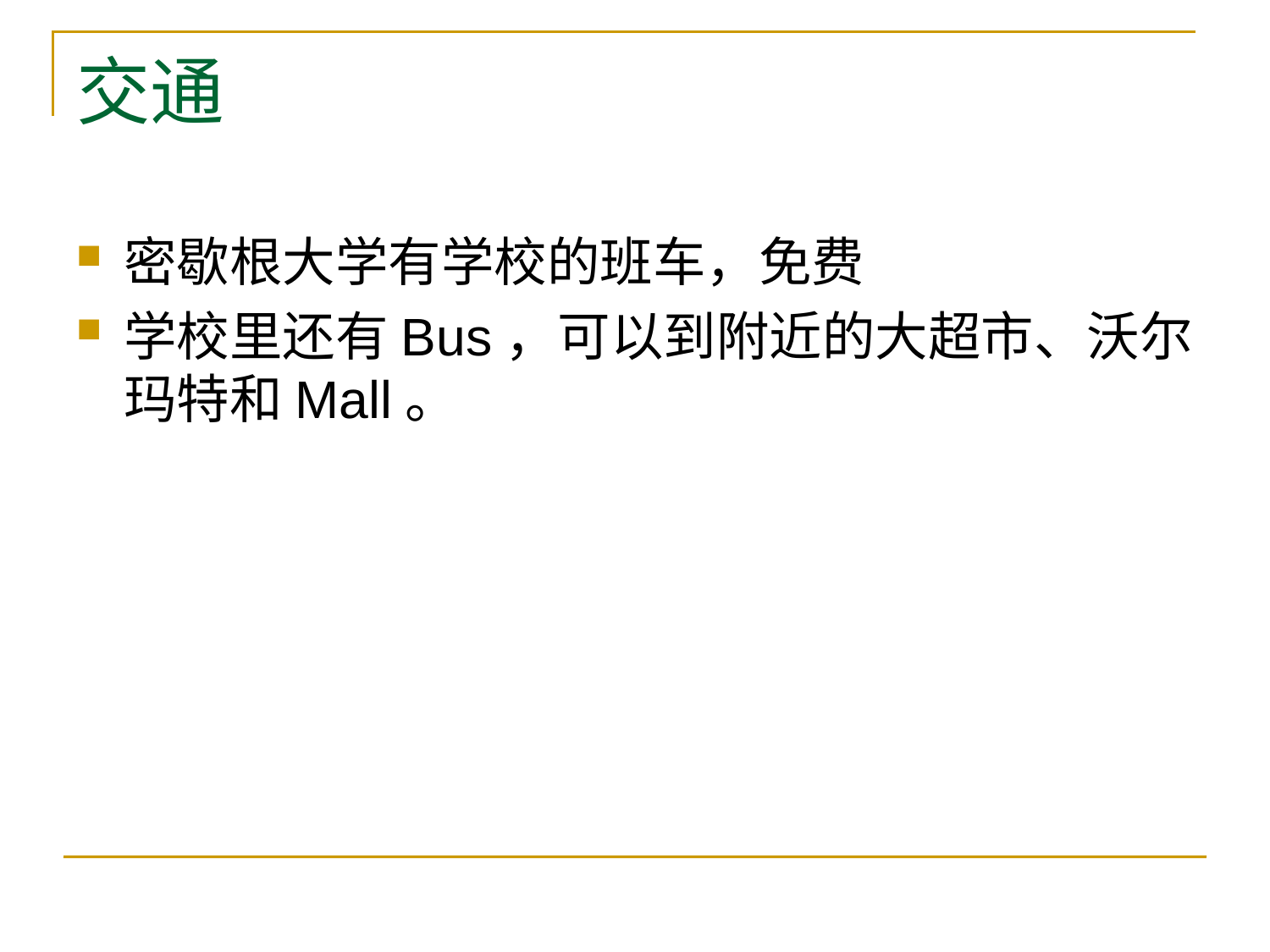

# 交通
密歇根大学有学校的班车，免费
学校里还有Bus，可以到附近的大超市、沃尔玛特和Mall。